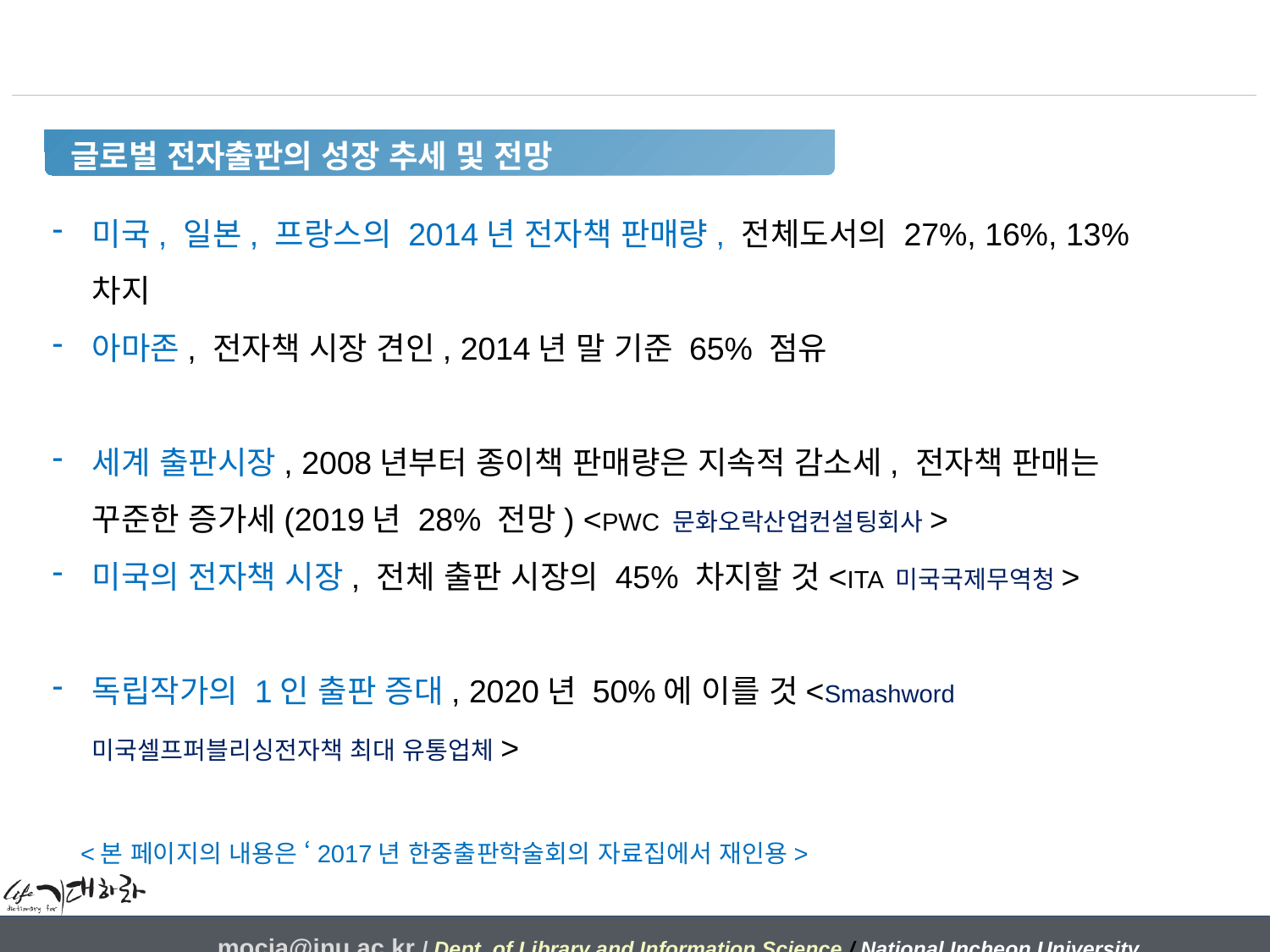

글로벌 전자출판의 성장 추세 및 전망
미국, 일본, 프랑스의 2014년 전자책 판매량, 전체도서의 27%, 16%, 13% 차지
아마존, 전자책 시장 견인, 2014년 말 기준 65% 점유

세계 출판시장, 2008년부터 종이책 판매량은 지속적 감소세, 전자책 판매는 꾸준한 증가세(2019년 28% 전망) <PWC 문화오락산업컨설팅회사>
미국의 전자책 시장, 전체 출판 시장의 45% 차지할 것<ITA 미국국제무역청>

독립작가의 1인 출판 증대, 2020년 50%에 이를 것<Smashword 미국셀프퍼블리싱전자책 최대 유통업체>

    <본 페이지의 내용은 ‘2017년 한중출판학술회의 자료집에서 재인용>

mocja@inu.ac.kr / Dept. of Library and Information Science / National Incheon University